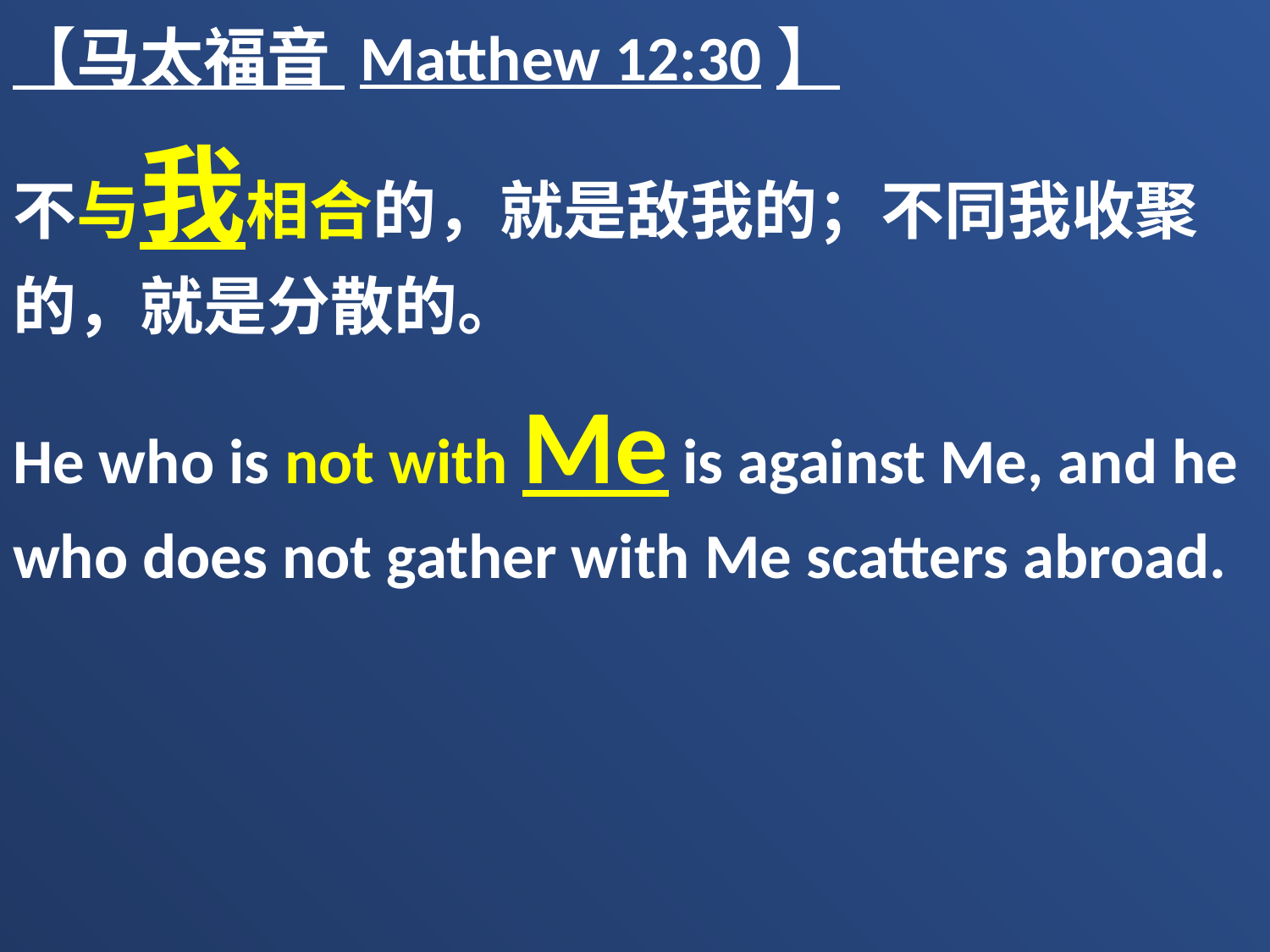

【马太福音 Matthew 12:30】
不与我相合的，就是敌我的；不同我收聚的，就是分散的。
He who is not with Me is against Me, and he who does not gather with Me scatters abroad.